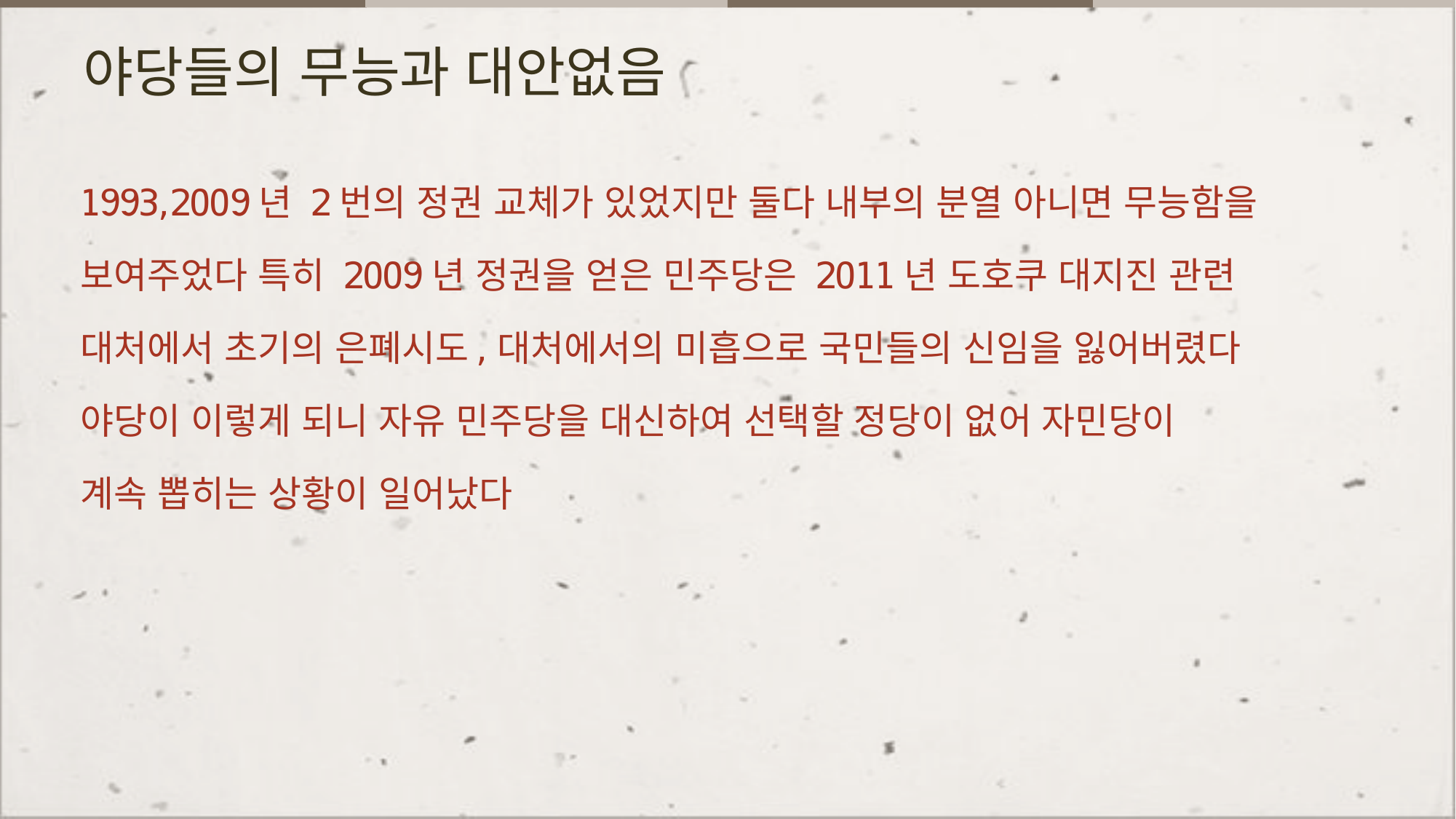

# 야당들의 무능과 대안없음
1993,2009년 2번의 정권 교체가 있었지만 둘다 내부의 분열 아니면 무능함을
보여주었다 특히 2009년 정권을 얻은 민주당은 2011년 도호쿠 대지진 관련
대처에서 초기의 은폐시도,대처에서의 미흡으로 국민들의 신임을 잃어버렸다
야당이 이렇게 되니 자유 민주당을 대신하여 선택할 정당이 없어 자민당이
계속 뽑히는 상황이 일어났다